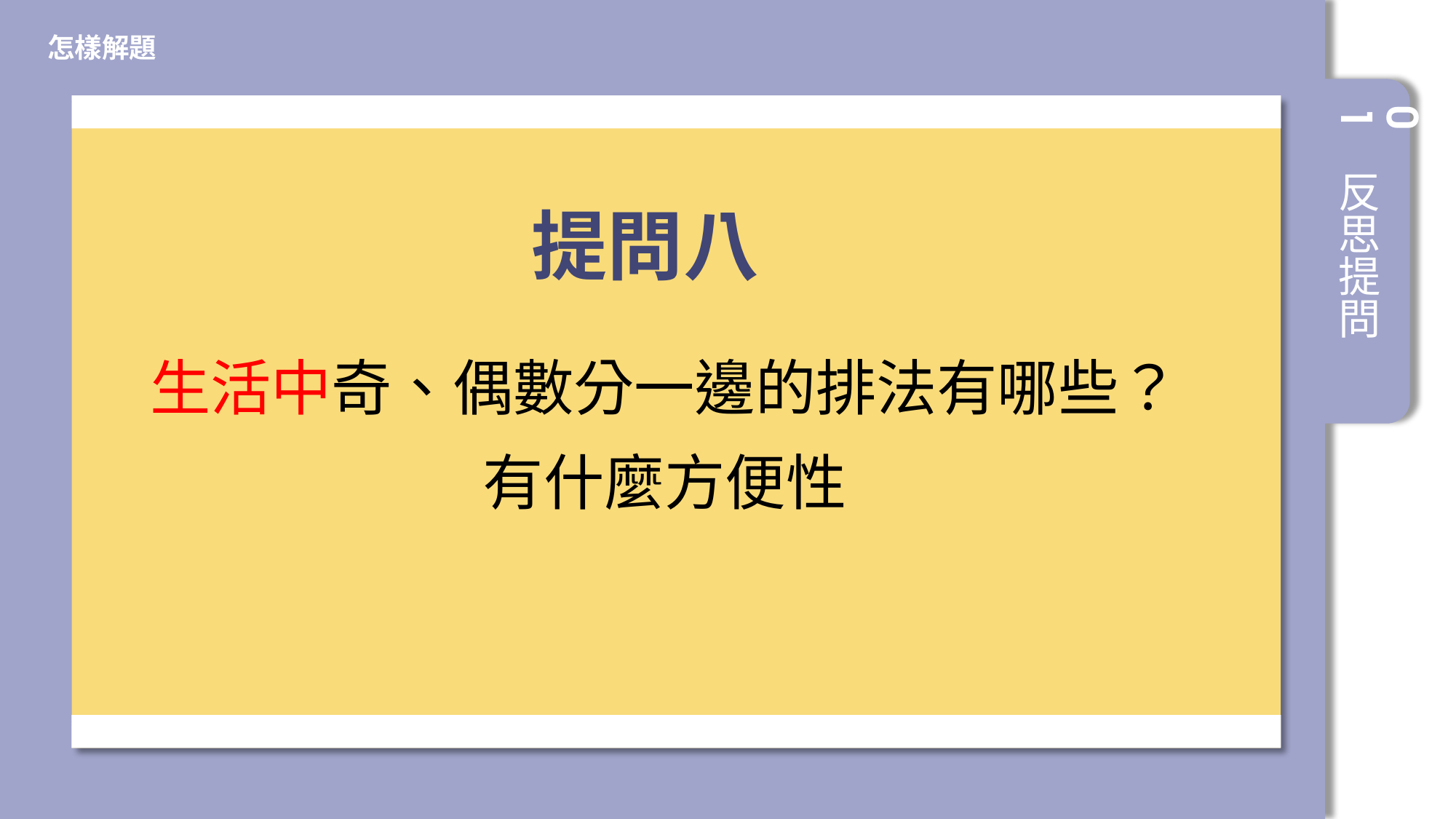

怎樣解題

提問八
生活中奇、偶數分一邊的排法有哪些？
有什麼方便性

01
反思提問